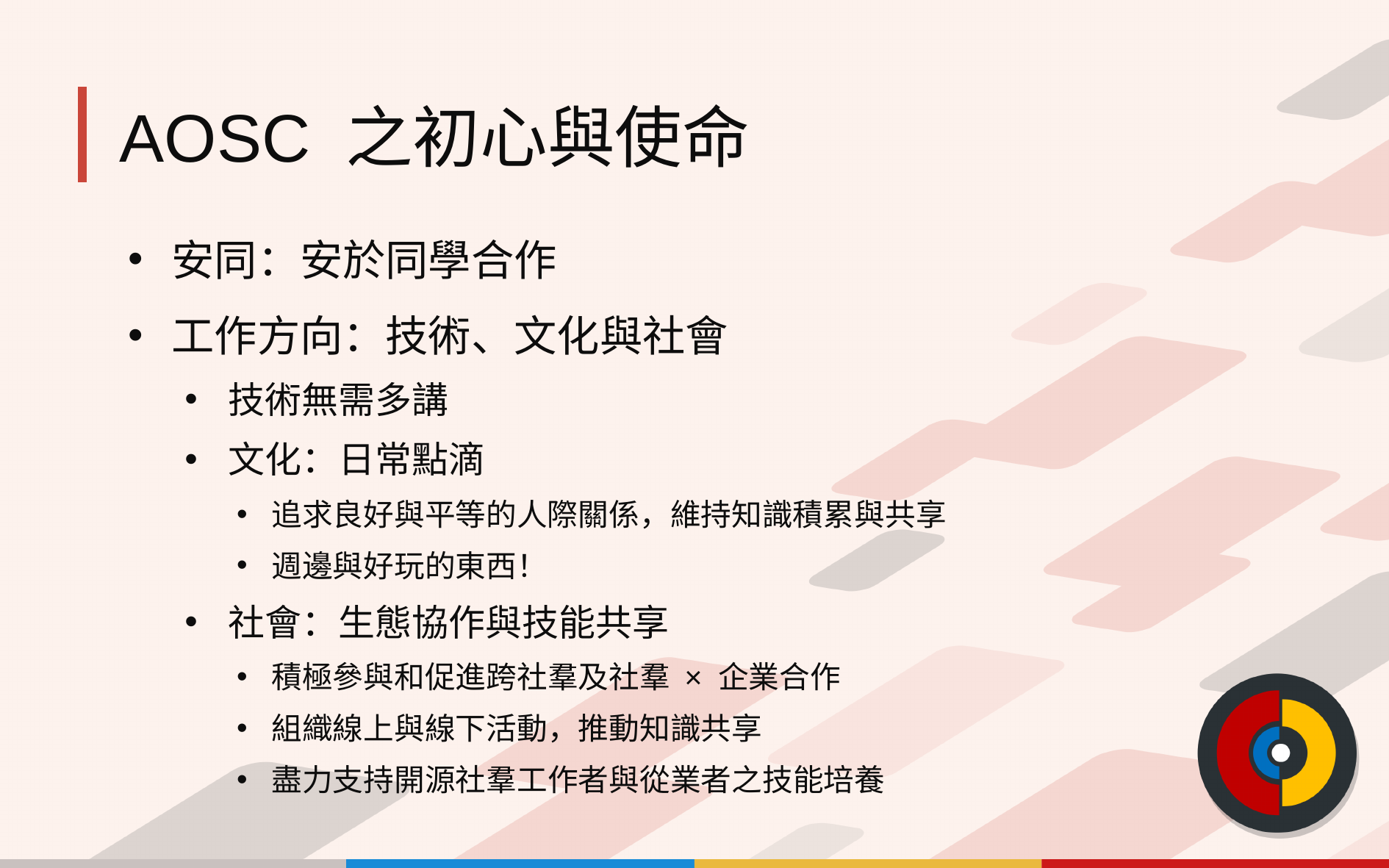

# AOSC 之初心與使命
安同：安於同學合作
工作方向：技術、文化與社會
技術無需多講
文化：日常點滴
追求良好與平等的人際關係，維持知識積累與共享
週邊與好玩的東西！
社會：生態協作與技能共享
積極參與和促進跨社羣及社羣 × 企業合作
組織線上與線下活動，推動知識共享
盡力支持開源社羣工作者與從業者之技能培養